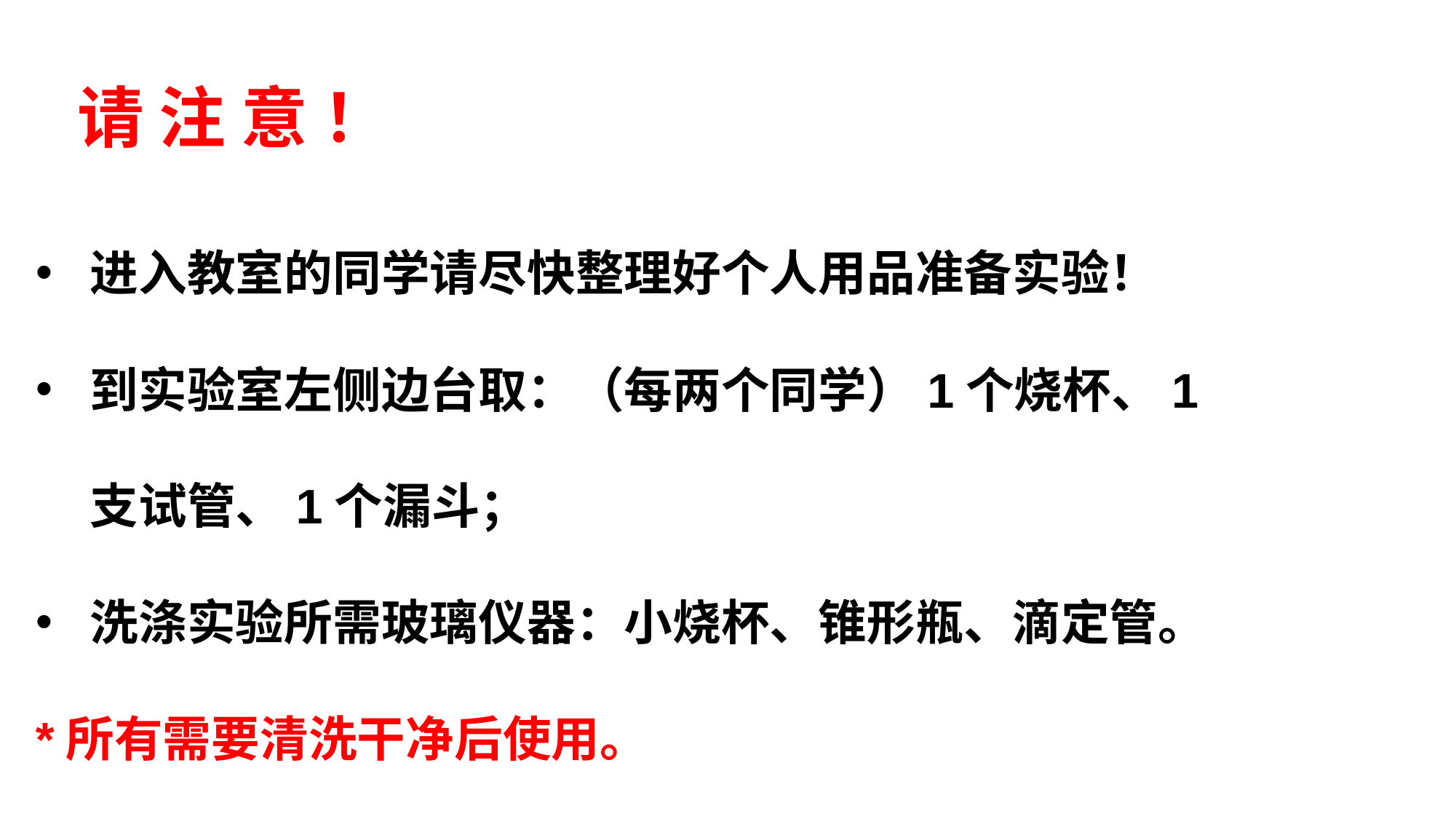

请 注 意 ！
进入教室的同学请尽快整理好个人用品准备实验！
到实验室左侧边台取：（每两个同学）1个烧杯、1支试管、1个漏斗；
洗涤实验所需玻璃仪器：小烧杯、锥形瓶、滴定管。
*所有需要清洗干净后使用。